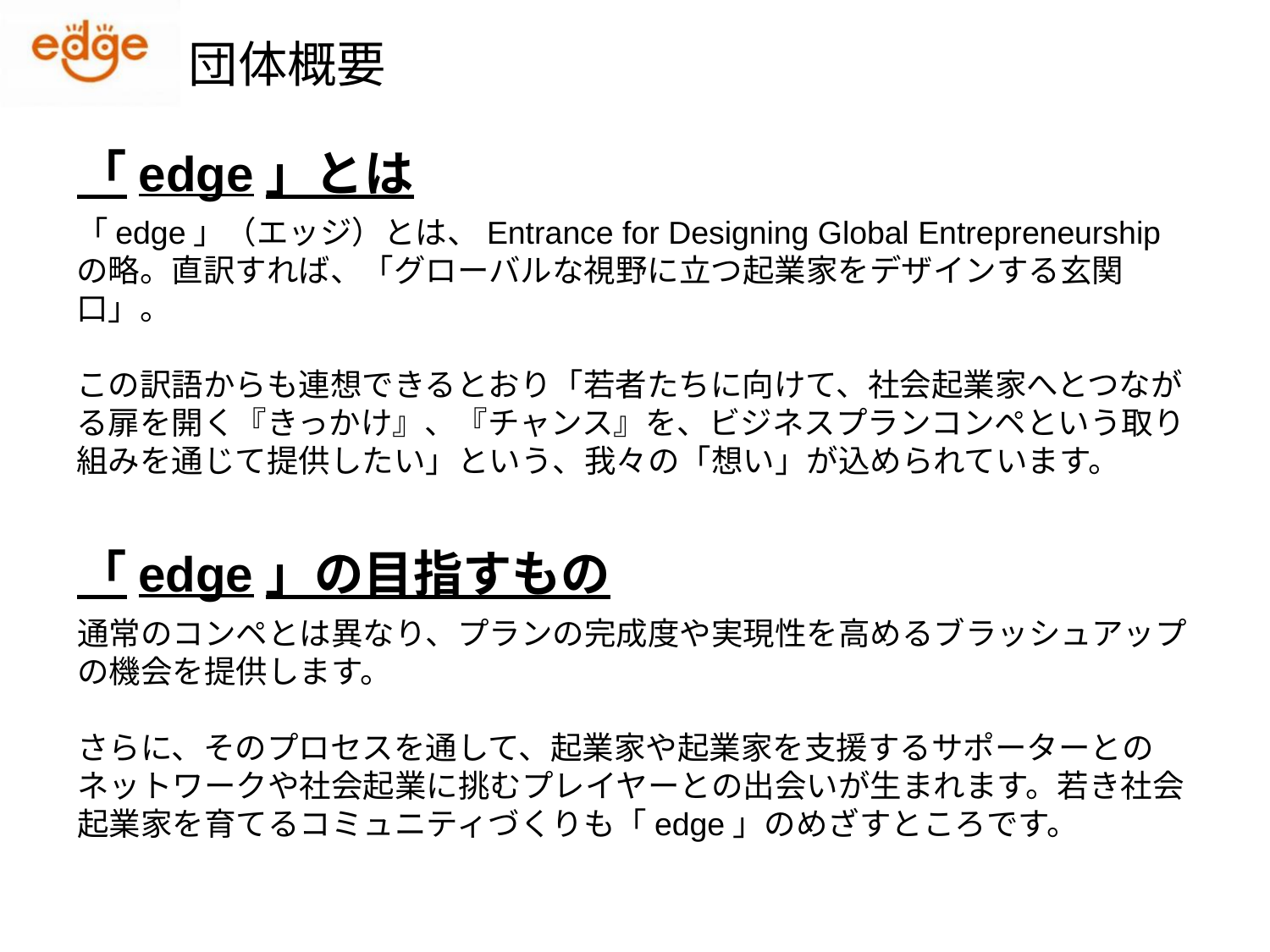

団体概要
「edge」とは
「edge」（エッジ）とは、Entrance for Designing Global Entrepreneurship の略。直訳すれば、「グローバルな視野に立つ起業家をデザインする玄関口」。

この訳語からも連想できるとおり「若者たちに向けて、社会起業家へとつながる扉を開く『きっかけ』、『チャンス』を、ビジネスプランコンペという取り組みを通じて提供したい」という、我々の「想い」が込められています。
「edge」の目指すもの
通常のコンペとは異なり、プランの完成度や実現性を高めるブラッシュアップの機会を提供します。

さらに、そのプロセスを通して、起業家や起業家を支援するサポーターとのネットワークや社会起業に挑むプレイヤーとの出会いが生まれます。若き社会起業家を育てるコミュニティづくりも「edge」のめざすところです。